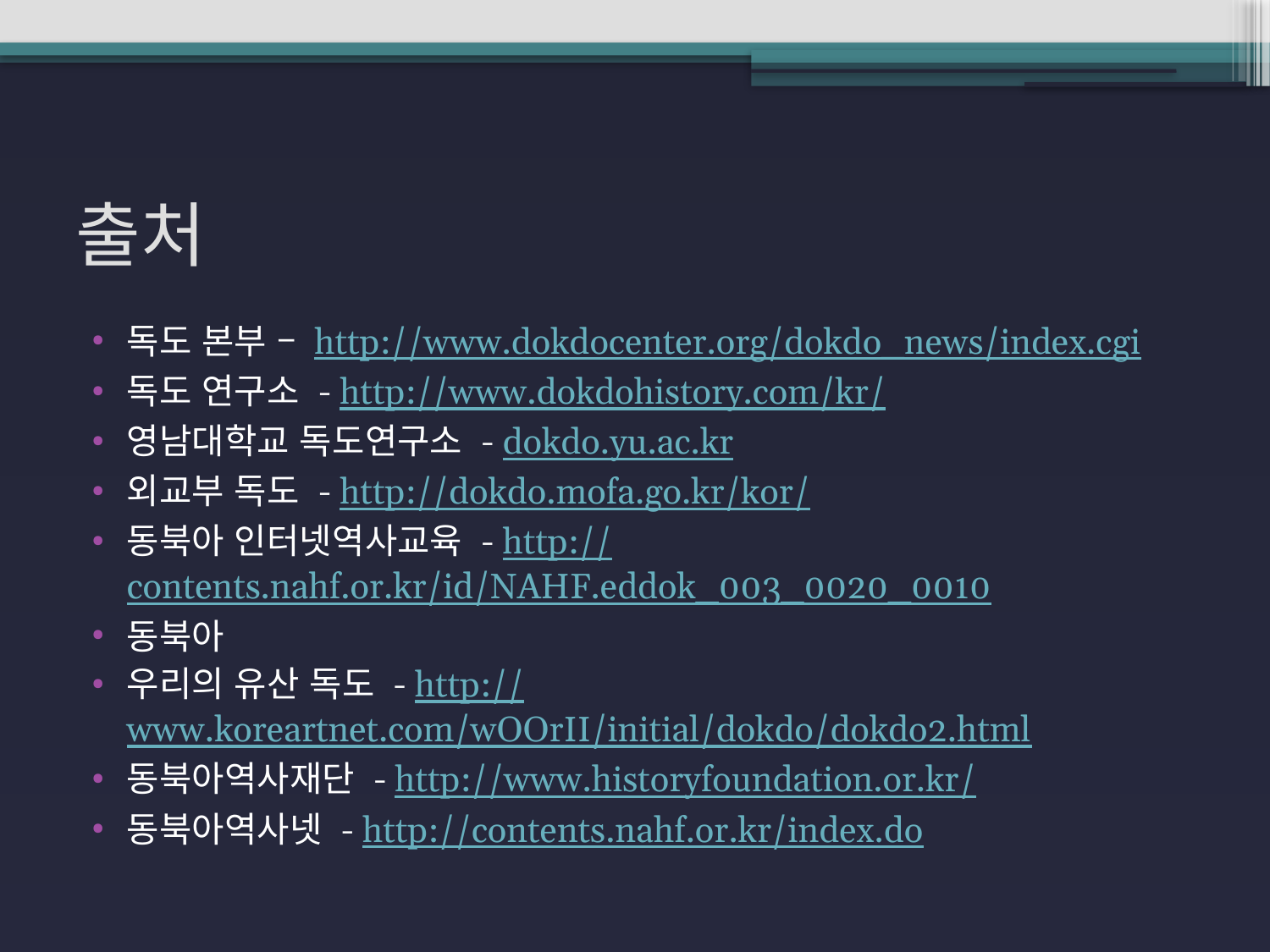

# 출처
독도 본부 – http://www.dokdocenter.org/dokdo_news/index.cgi
독도 연구소 - http://www.dokdohistory.com/kr/
영남대학교 독도연구소 - dokdo.yu.ac.kr
외교부 독도 - http://dokdo.mofa.go.kr/kor/
동북아 인터넷역사교육 - http://contents.nahf.or.kr/id/NAHF.eddok_003_0020_0010
동북아
우리의 유산 독도 - http://www.koreartnet.com/wOOrII/initial/dokdo/dokdo2.html
동북아역사재단 - http://www.historyfoundation.or.kr/
동북아역사넷 - http://contents.nahf.or.kr/index.do